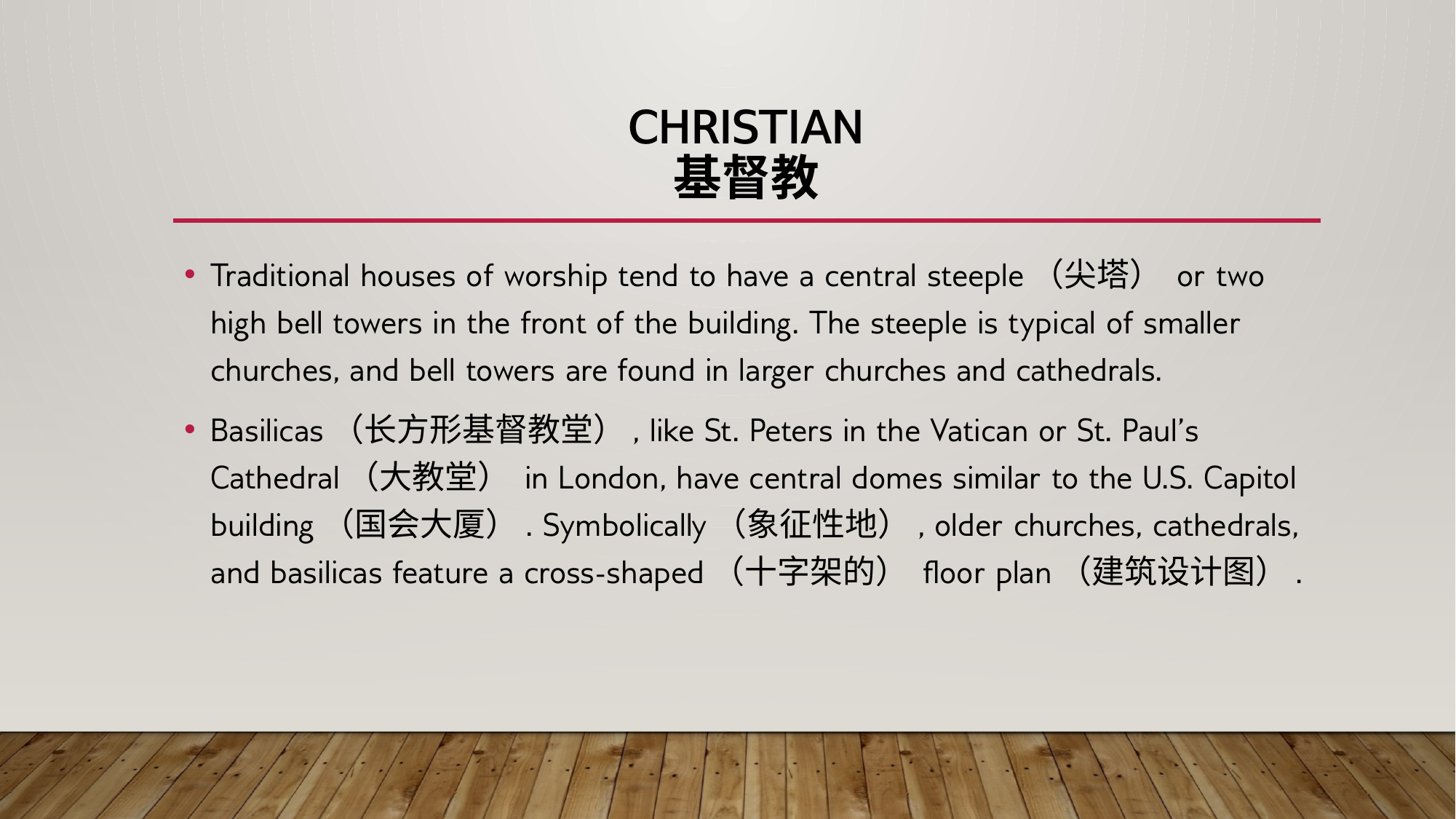

# Christian 基督教
Traditional houses of worship tend to have a central steeple（尖塔） or two high bell towers in the front of the building. The steeple is typical of smaller churches, and bell towers are found in larger churches and cathedrals.
Basilicas（长方形基督教堂）, like St. Peters in the Vatican or St. Paul’s Cathedral（大教堂） in London, have central domes similar to the U.S. Capitol building（国会大厦）. Symbolically（象征性地）, older churches, cathedrals, and basilicas feature a cross-shaped（十字架的） floor plan（建筑设计图）.